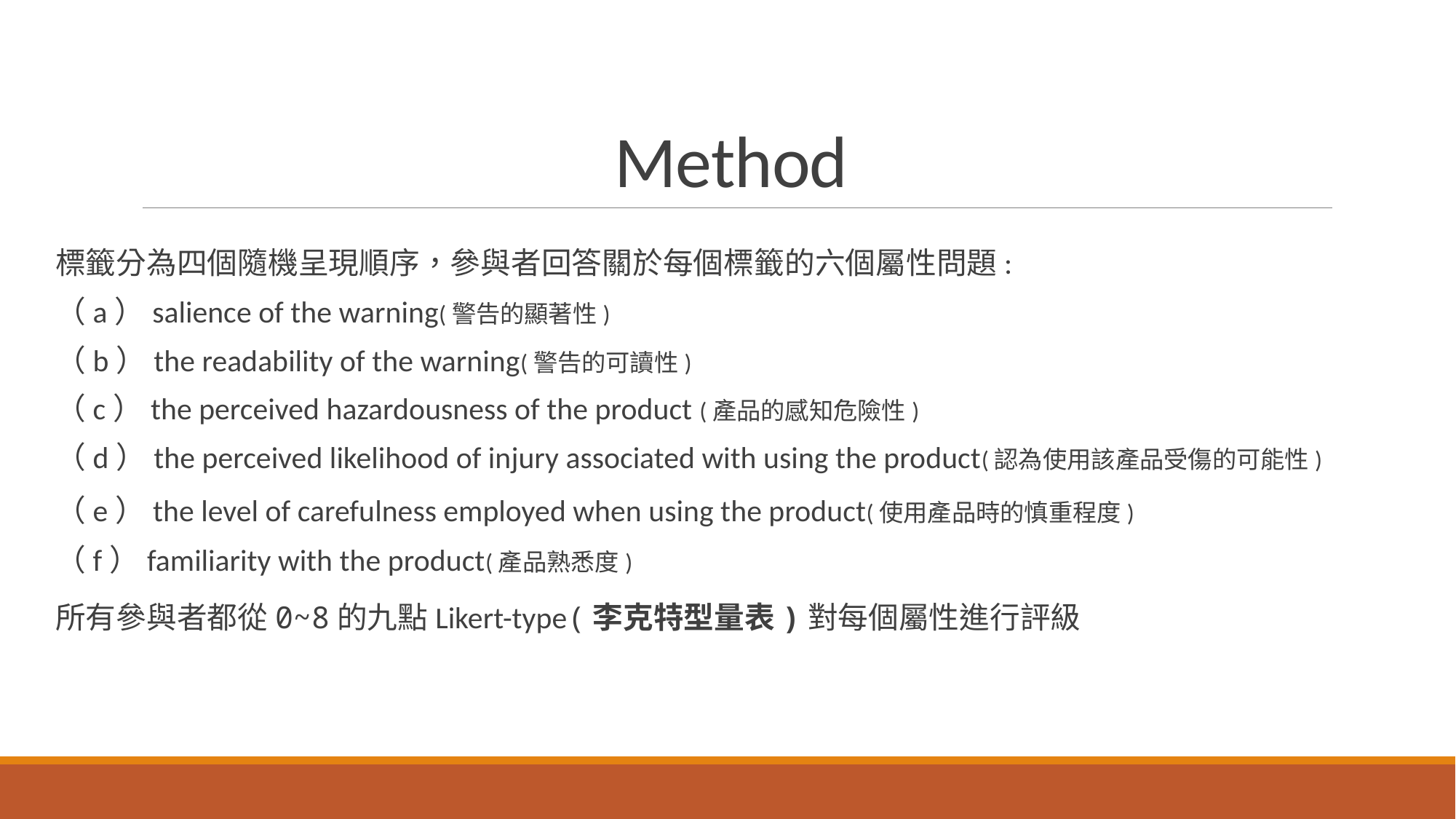

# Method
標籤分為四個隨機呈現順序，參與者回答關於每個標籤的六個屬性問題:
（a）salience of the warning(警告的顯著性)
（b）the readability of the warning(警告的可讀性)
（c）the perceived hazardousness of the product (產品的感知危險性)
（d）the perceived likelihood of injury associated with using the product(認為使用該產品受傷的可能性)
（e）the level of carefulness employed when using the product(使用產品時的慎重程度)
（f）familiarity with the product(產品熟悉度)
所有參與者都從0~8的九點Likert-type(李克特型量表)對每個屬性進行評級